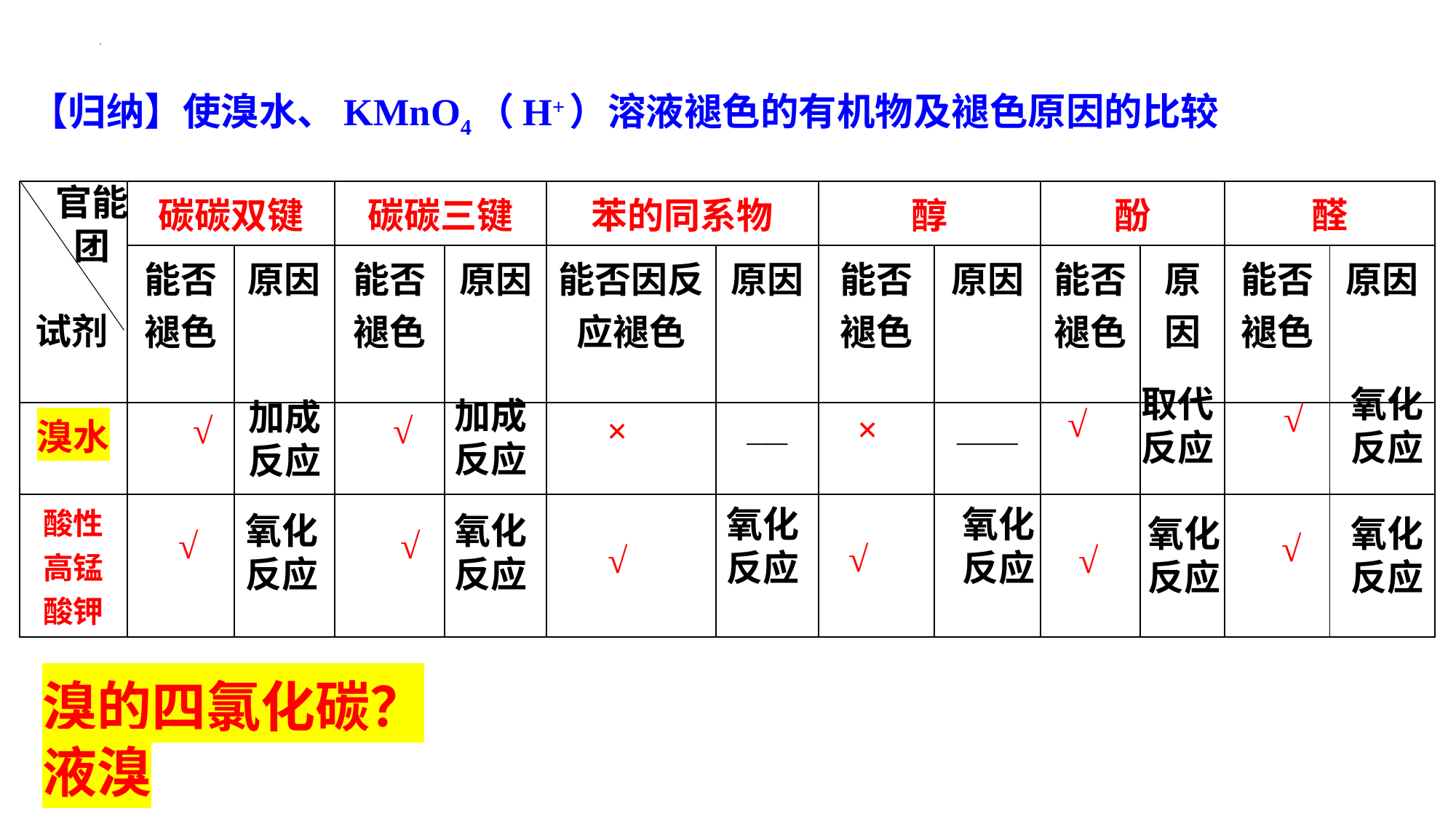

【归纳】使溴水、KMnO4（H+）溶液褪色的有机物及褪色原因的比较
官能团
|  | 碳碳双键 |  | 碳碳三键 |  | 苯的同系物 |  | 醇 |  | 酚 |  | 醛 |  |
| --- | --- | --- | --- | --- | --- | --- | --- | --- | --- | --- | --- | --- |
|  | 能否褪色 | 原因 | 能否褪色 | 原因 | 能否因反应褪色 | 原因 | 能否褪色 | 原因 | 能否褪色 | 原因 | 能否褪色 | 原因 |
| 溴水 |  |  |  |  |  | \_\_ |  | \_\_\_ |  |  |  |  |
| 酸性高锰酸钾 |  |  |  |  |  |  |  |  |  |  |  |  |
试剂
取代
反应
氧化反应
加成
反应
加成
反应
√
√
×
√
√
×
氧化反应
氧化反应
氧化
反应
氧化
反应
氧化反应
氧化反应
√
√
√
√
√
√
溴的四氯化碳？
液溴